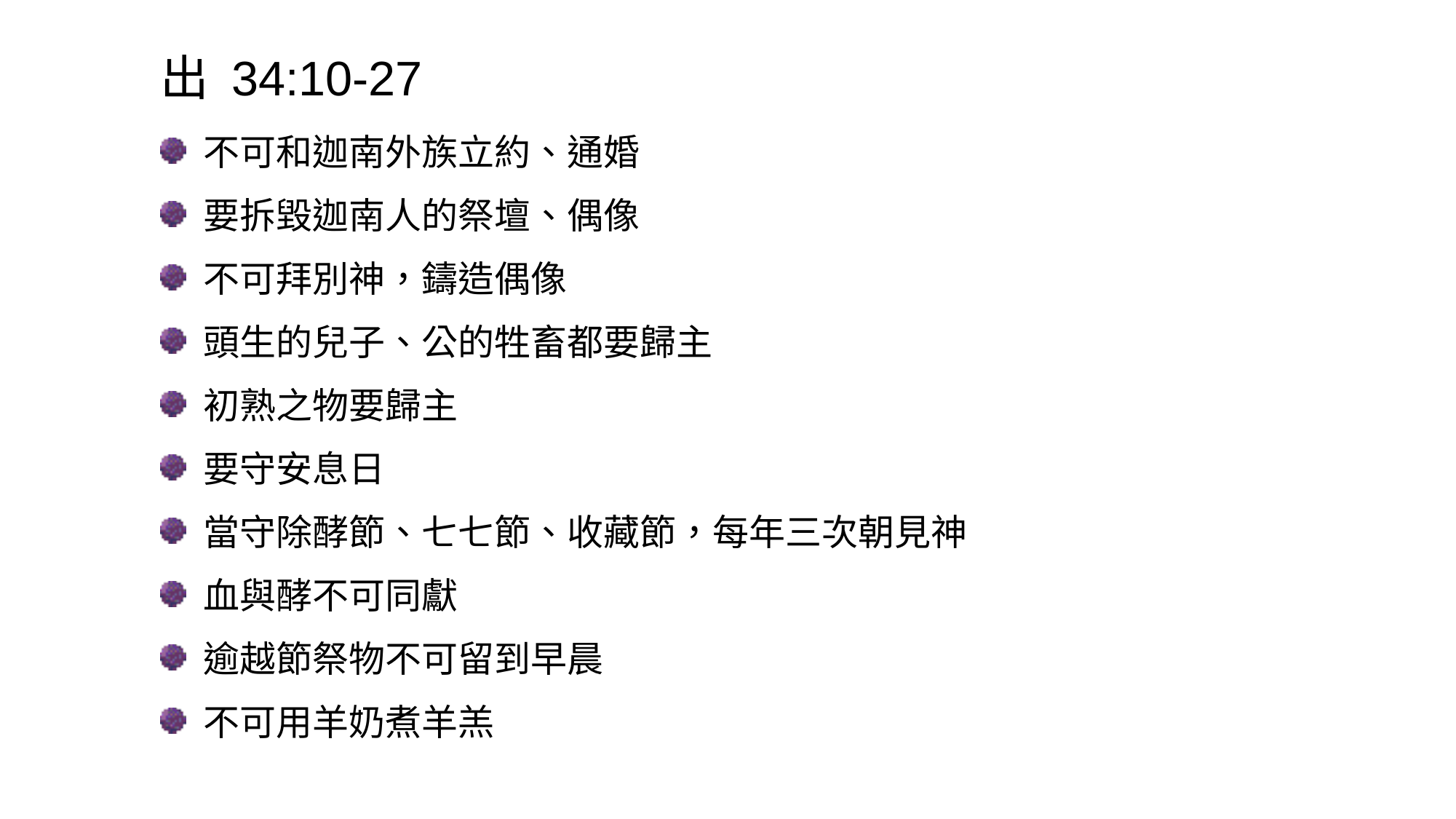

出 34:10-27
不可和迦南外族立約、通婚
要拆毀迦南人的祭壇、偶像
不可拜別神，鑄造偶像
頭生的兒子、公的牲畜都要歸主
初熟之物要歸主
要守安息日
當守除酵節、七七節、收藏節，每年三次朝見神
血與酵不可同獻
逾越節祭物不可留到早晨
不可用羊奶煮羊羔